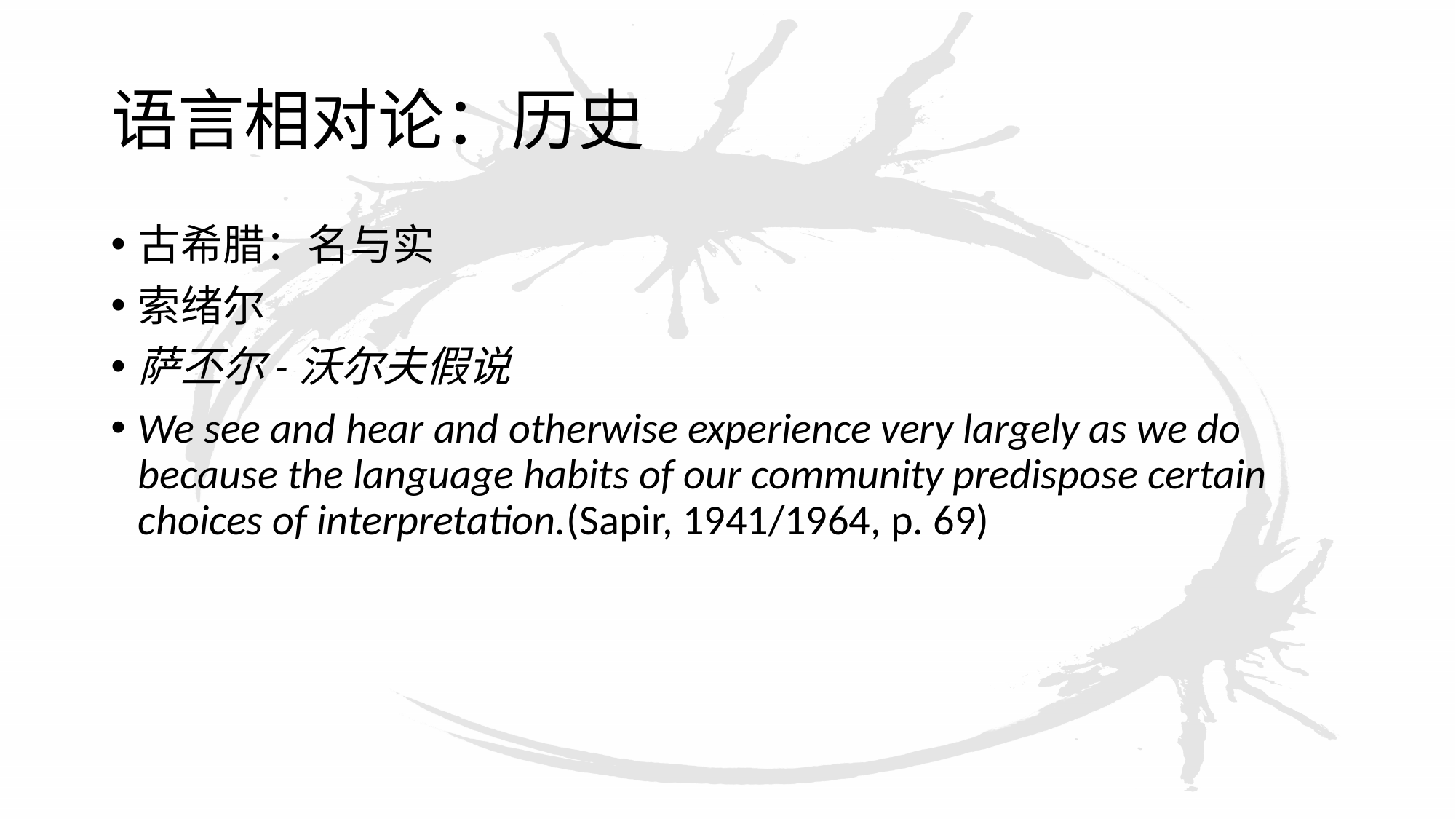

# 语言相对论：历史
古希腊：名与实
索绪尔
萨丕尔-沃尔夫假说
We see and hear and otherwise experience very largely as we do because the language habits of our community predispose certain choices of interpretation. (Sapir, 1941/1964, p. 69)